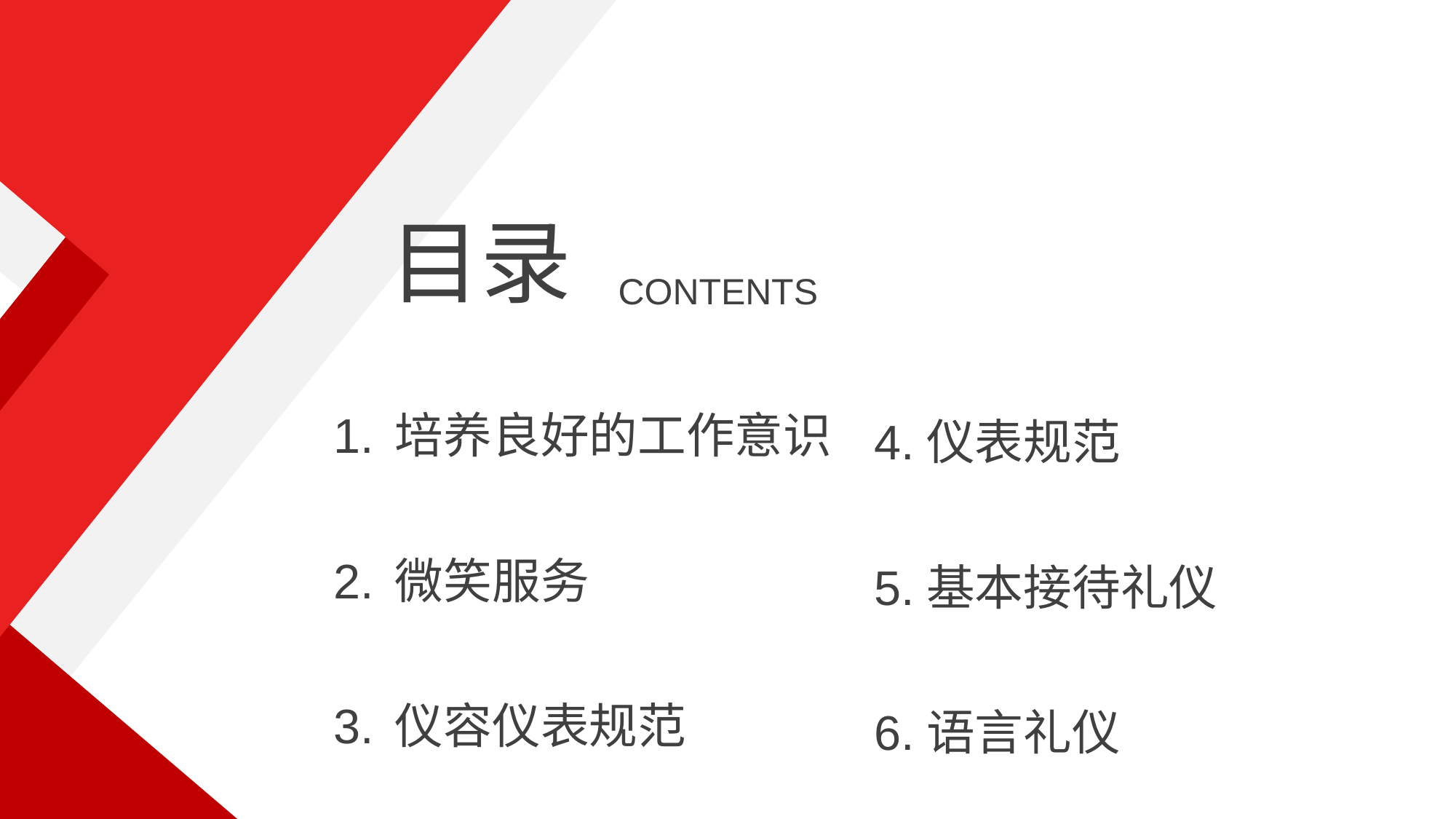

目录
CONTENTS
培养良好的工作意识
微笑服务
仪容仪表规范
4.仪表规范
5.基本接待礼仪
6.语言礼仪